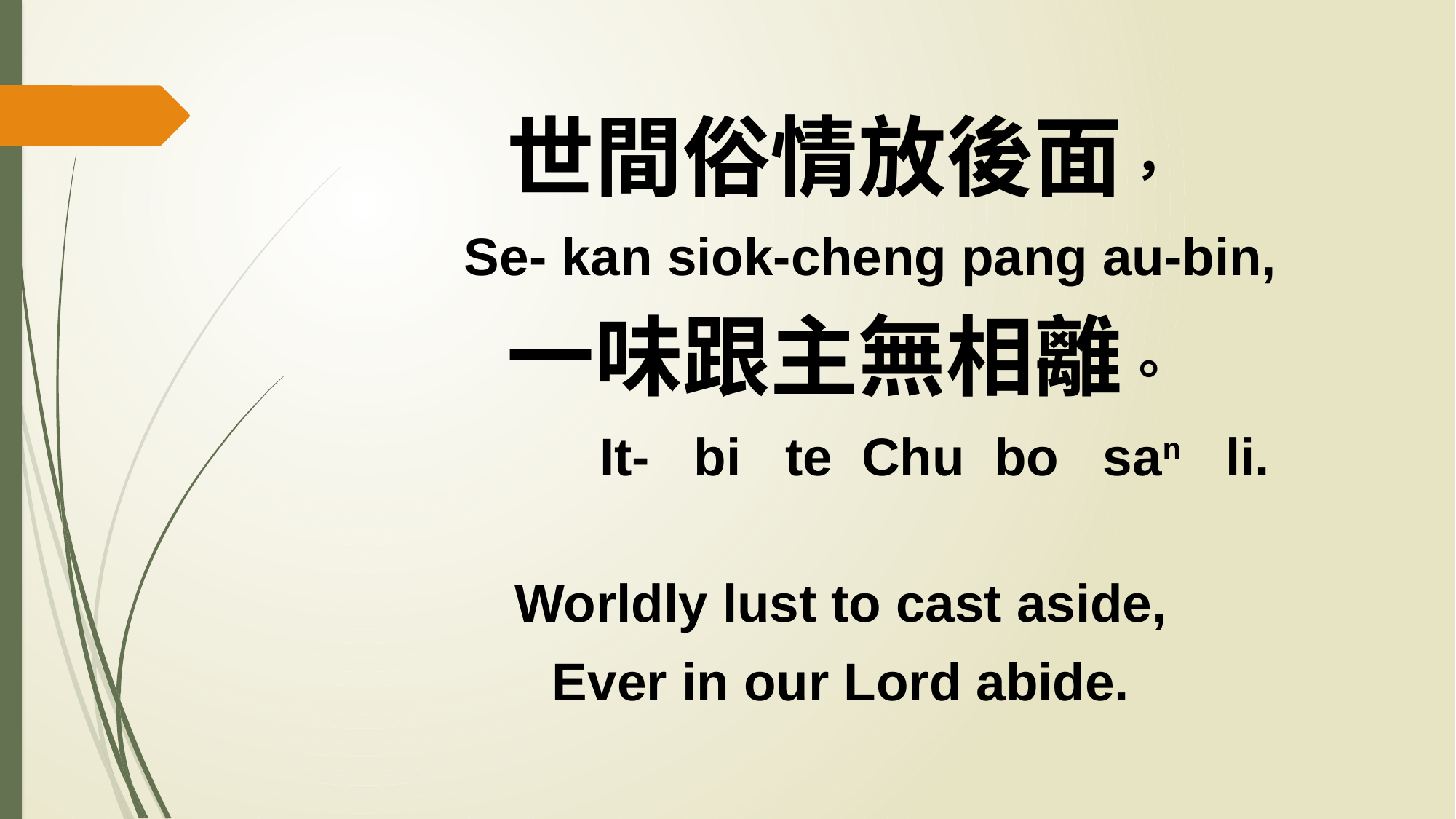

世間俗情放後面，
    Se- kan siok-cheng pang au-bin,
一味跟主無相離。
                   It-   bi   te  Chu  bo   san   li.

Worldly lust to cast aside,
Ever in our Lord abide.